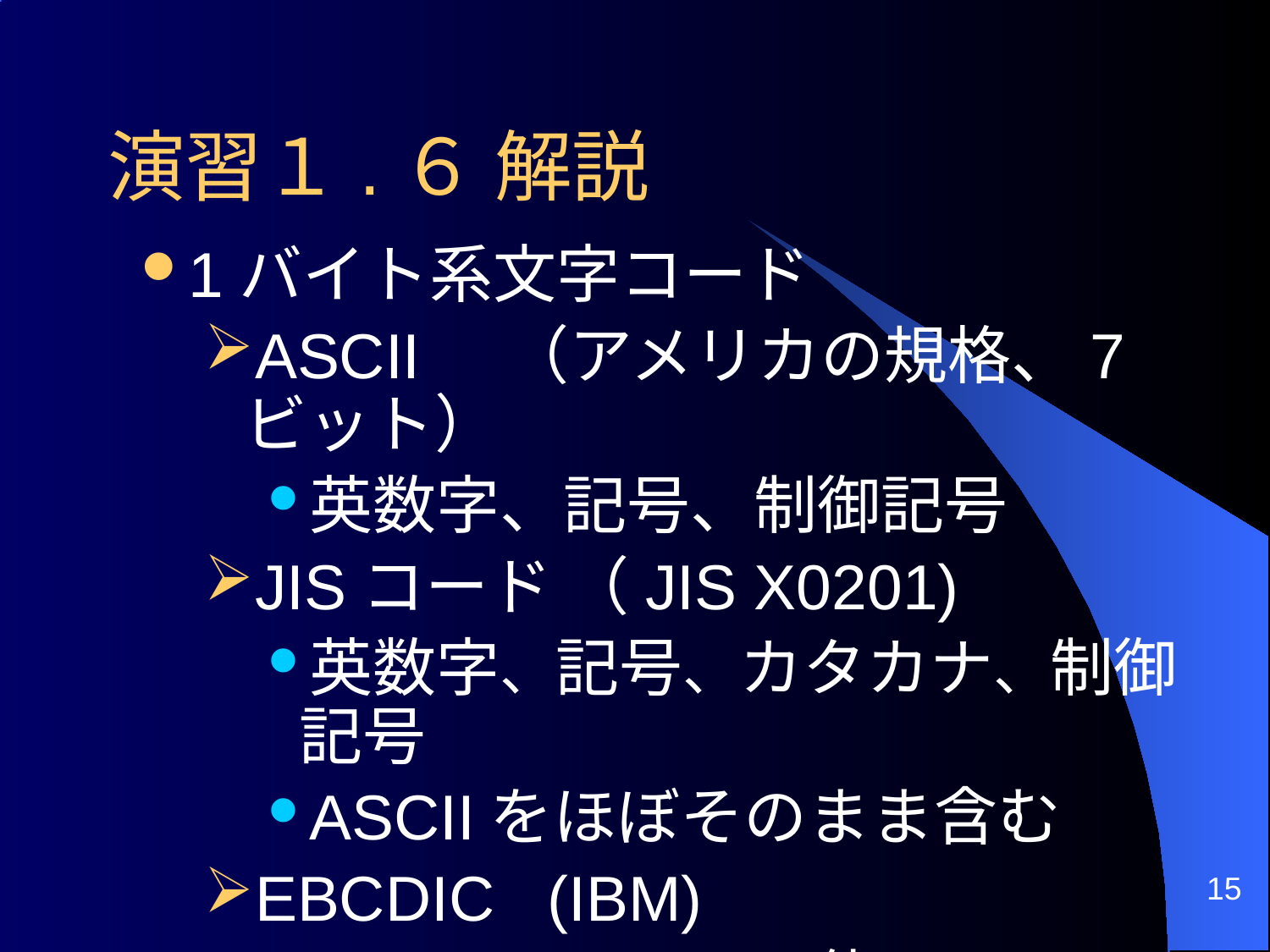

演習１.６ 解説
1バイト系文字コード
ASCII    （アメリカの規格、7ビット）
英数字、記号、制御記号
JISコード （JIS X0201)
英数字、記号、カタカナ、制御記号
ASCIIをほぼそのまま含む
EBCDIC   (IBM)
メインフレームで使用
15